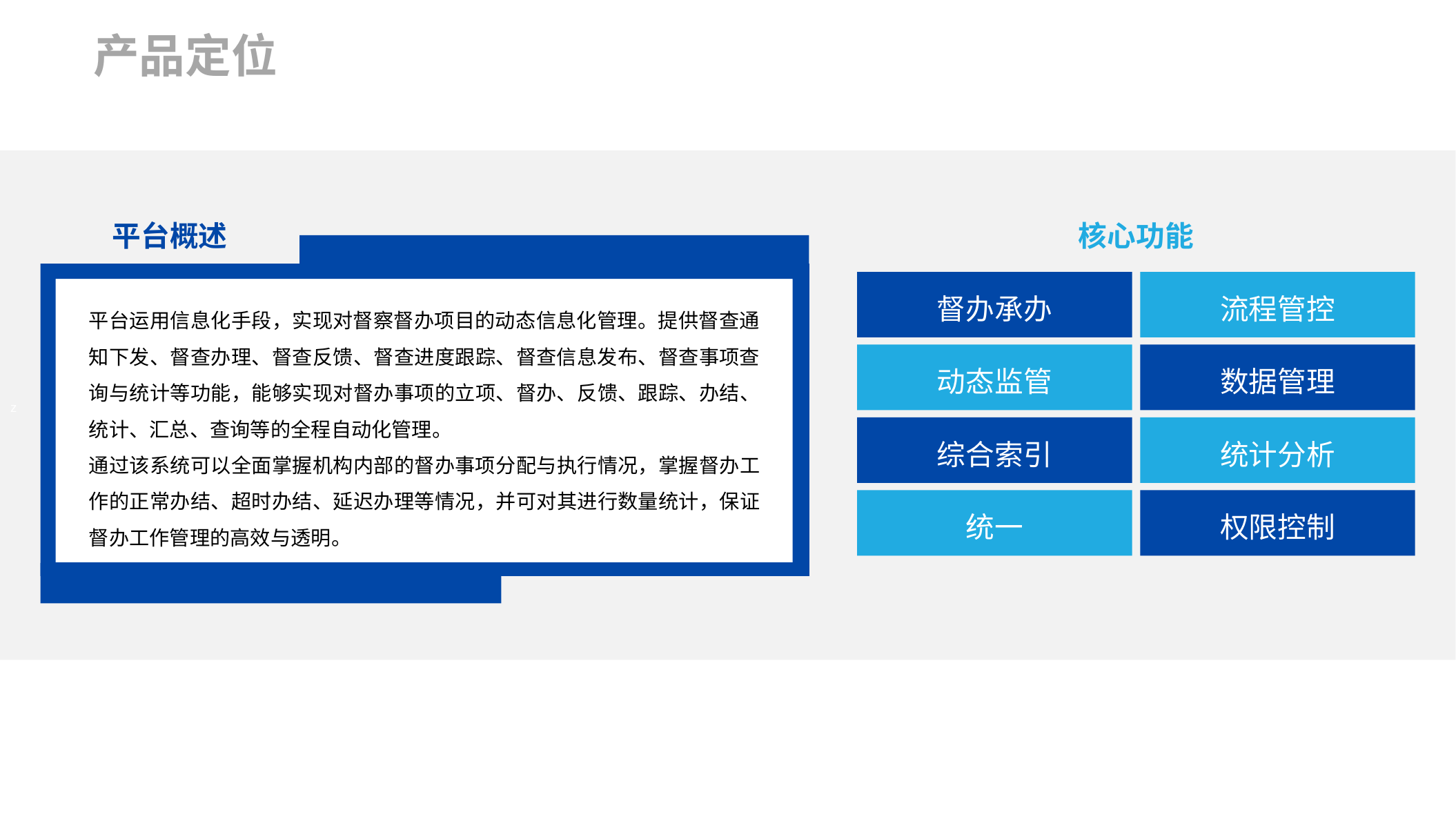

产品定位
z
平台概述
核心功能

平台运用信息化手段，实现对督察督办项目的动态信息化管理。提供督查通知下发、督查办理、督查反馈、督查进度跟踪、督查信息发布、督查事项查询与统计等功能，能够实现对督办事项的立项、督办、反馈、跟踪、办结、统计、汇总、查询等的全程自动化管理。
通过该系统可以全面掌握机构内部的督办事项分配与执行情况，掌握督办工作的正常办结、超时办结、延迟办理等情况，并可对其进行数量统计，保证督办工作管理的高效与透明。

督办承办
流程管控
动态监管
数据管理
综合索引
统计分析
统一
权限控制